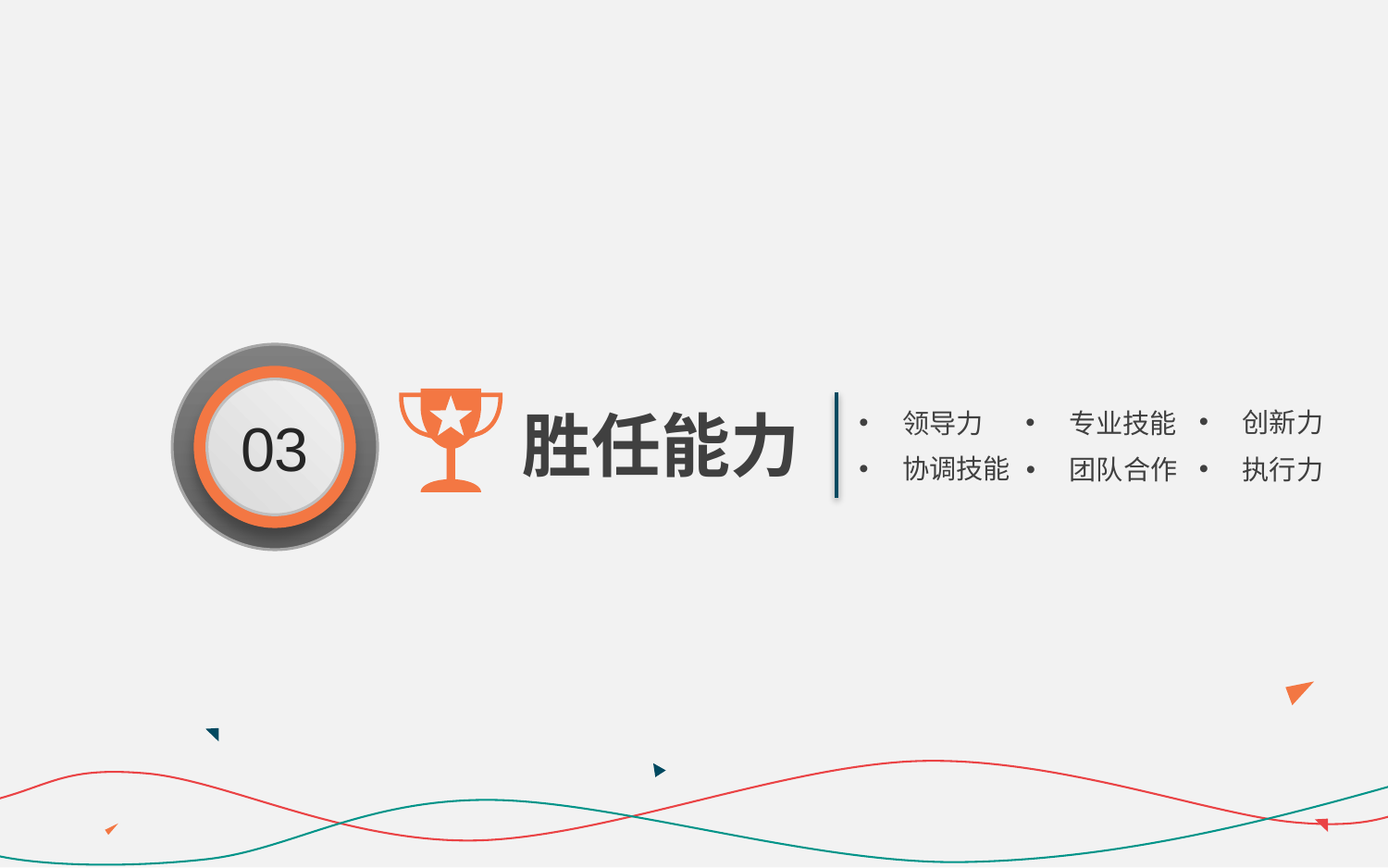

03

胜任能力
创新力
专业技能
领导力
协调技能
执行力
团队合作